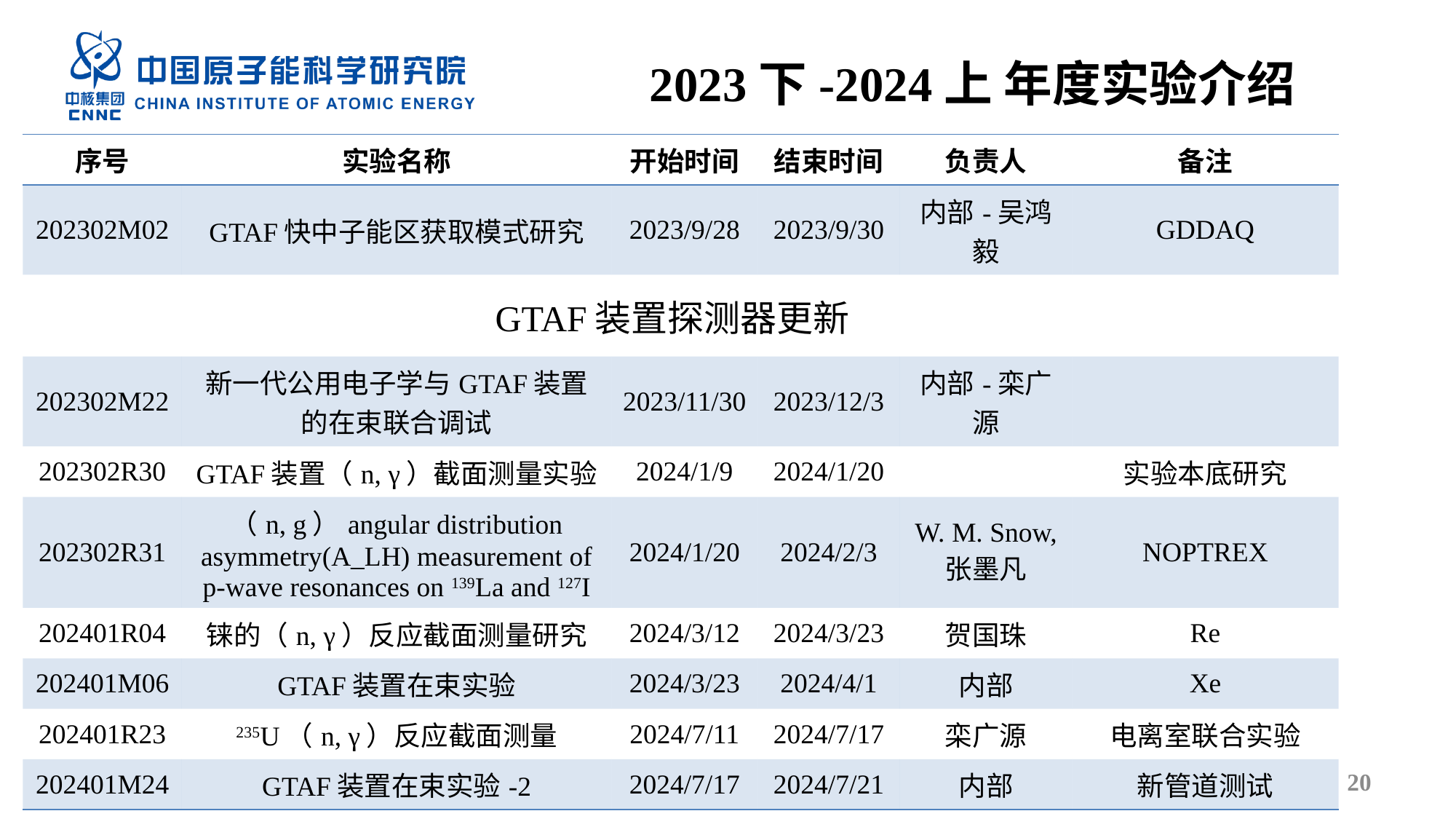

2023下-2024上 年度实验介绍
| 序号 | 实验名称 | 开始时间 | 结束时间 | 负责人 | 备注 |
| --- | --- | --- | --- | --- | --- |
| 202302M02 | GTAF快中子能区获取模式研究 | 2023/9/28 | 2023/9/30 | 内部-吴鸿毅 | GDDAQ |
| GTAF装置探测器更新 |  |  |  |  |  |
| 202302M22 | 新一代公用电子学与GTAF装置的在束联合调试 | 2023/11/30 | 2023/12/3 | 内部-栾广源 |  |
| 202302R30 | GTAF装置（n, γ）截面测量实验 | 2024/1/9 | 2024/1/20 |  | 实验本底研究 |
| 202302R31 | （n, g）angular distribution asymmetry(A\_LH) measurement of p-wave resonances on 139La and 127I | 2024/1/20 | 2024/2/3 | W. M. Snow, 张墨凡 | NOPTREX |
| 202401R04 | 铼的（n, γ）反应截面测量研究 | 2024/3/12 | 2024/3/23 | 贺国珠 | Re |
| 202401M06 | GTAF装置在束实验 | 2024/3/23 | 2024/4/1 | 内部 | Xe |
| 202401R23 | 235U（n, γ）反应截面测量 | 2024/7/11 | 2024/7/17 | 栾广源 | 电离室联合实验 |
| 202401M24 | GTAF装置在束实验-2 | 2024/7/17 | 2024/7/21 | 内部 | 新管道测试 |
20